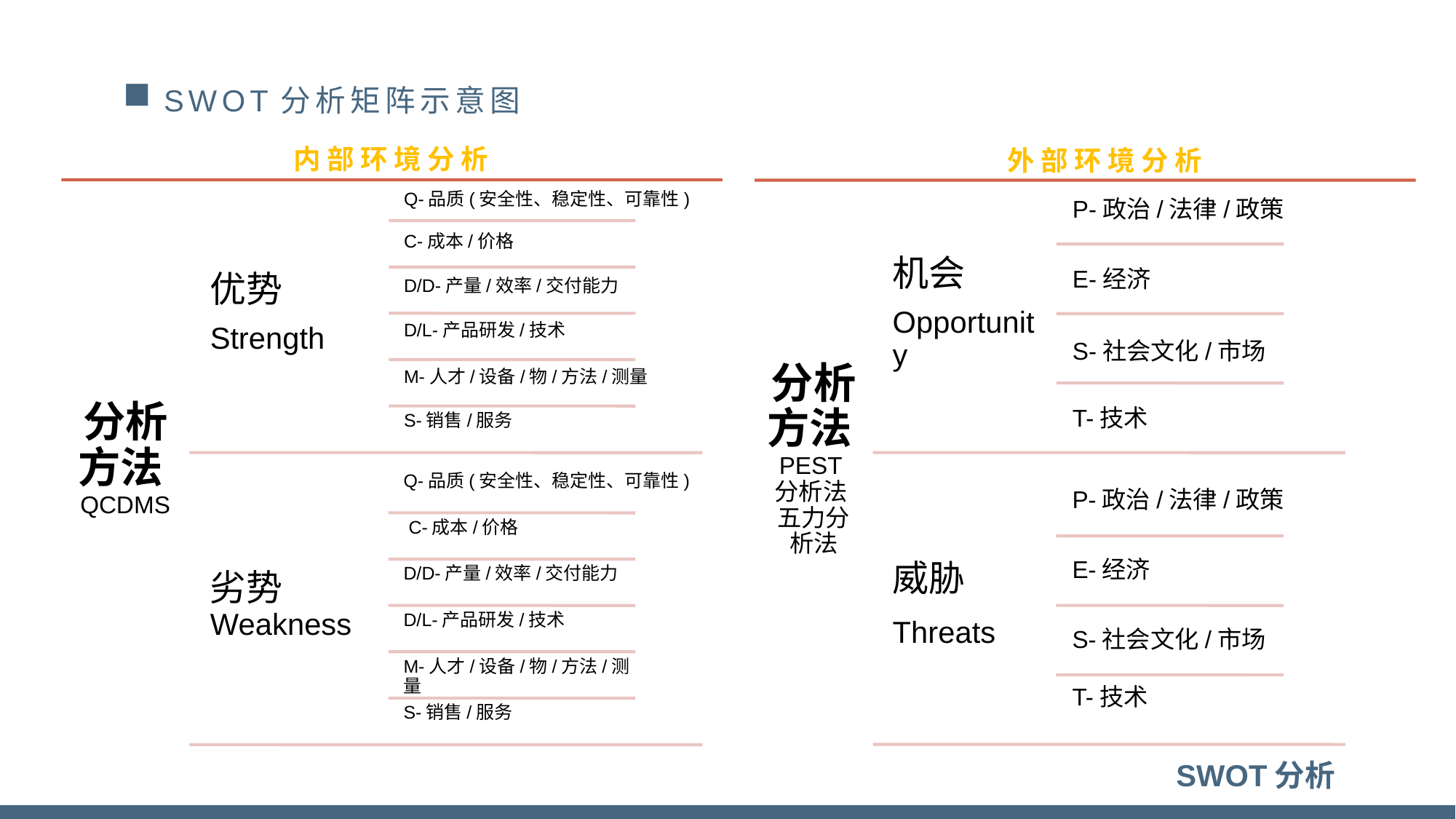

# SWOT分析矩阵示意图
内 部 环 境 分 析
外 部 环 境 分 析
分析
方法PEST分析法
五力分析法
机会
Opportunity
P-政治/法律/政策
E-经济
S-社会文化/市场
T-技术
威胁
Threats
P-政治/法律/政策
E-经济
S-社会文化/市场
T-技术
分析方法QCDMS
优势
Strength
Q-品质(安全性、稳定性、可靠性)
C-成本/价格
D/D-产量/效率/交付能力
D/L-产品研发/技术
M-人才/设备/物/方法/测量
S-销售/服务
劣势 Weakness
Q-品质(安全性、稳定性、可靠性)
 C-成本/价格
D/D-产量/效率/交付能力
D/L-产品研发/技术
M-人才/设备/物/方法/测量
S-销售/服务